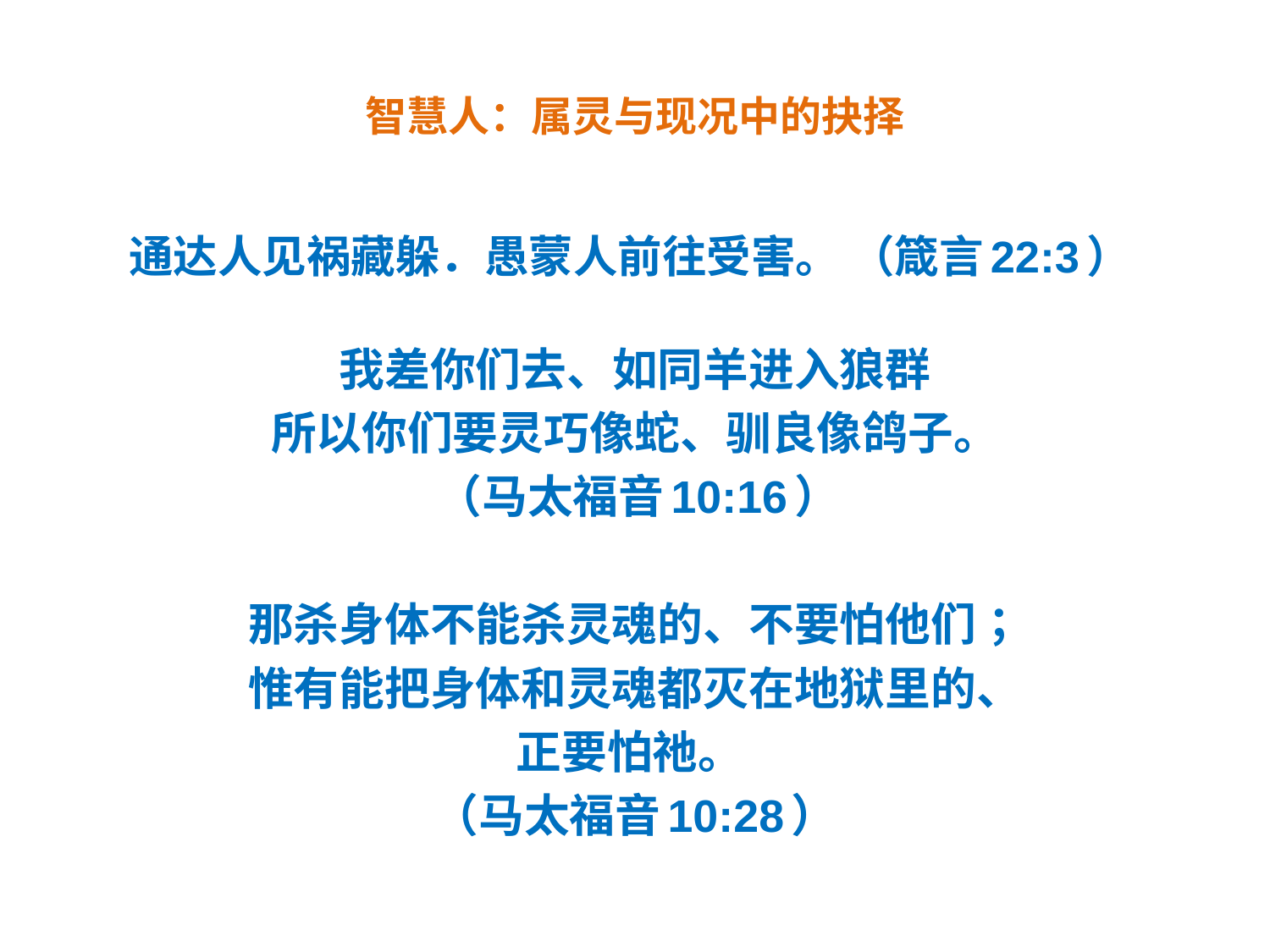

# 智慧人：属灵与现况中的抉择
通达人见祸藏躲．愚蒙人前往受害。 （箴言22:3）

我差你们去、如同羊进入狼群
所以你们要灵巧像蛇、驯良像鸽子。
 （马太福音10:16）

那杀身体不能杀灵魂的、不要怕他们；
惟有能把身体和灵魂都灭在地狱里的、
正要怕祂。
（马太福音10:28）